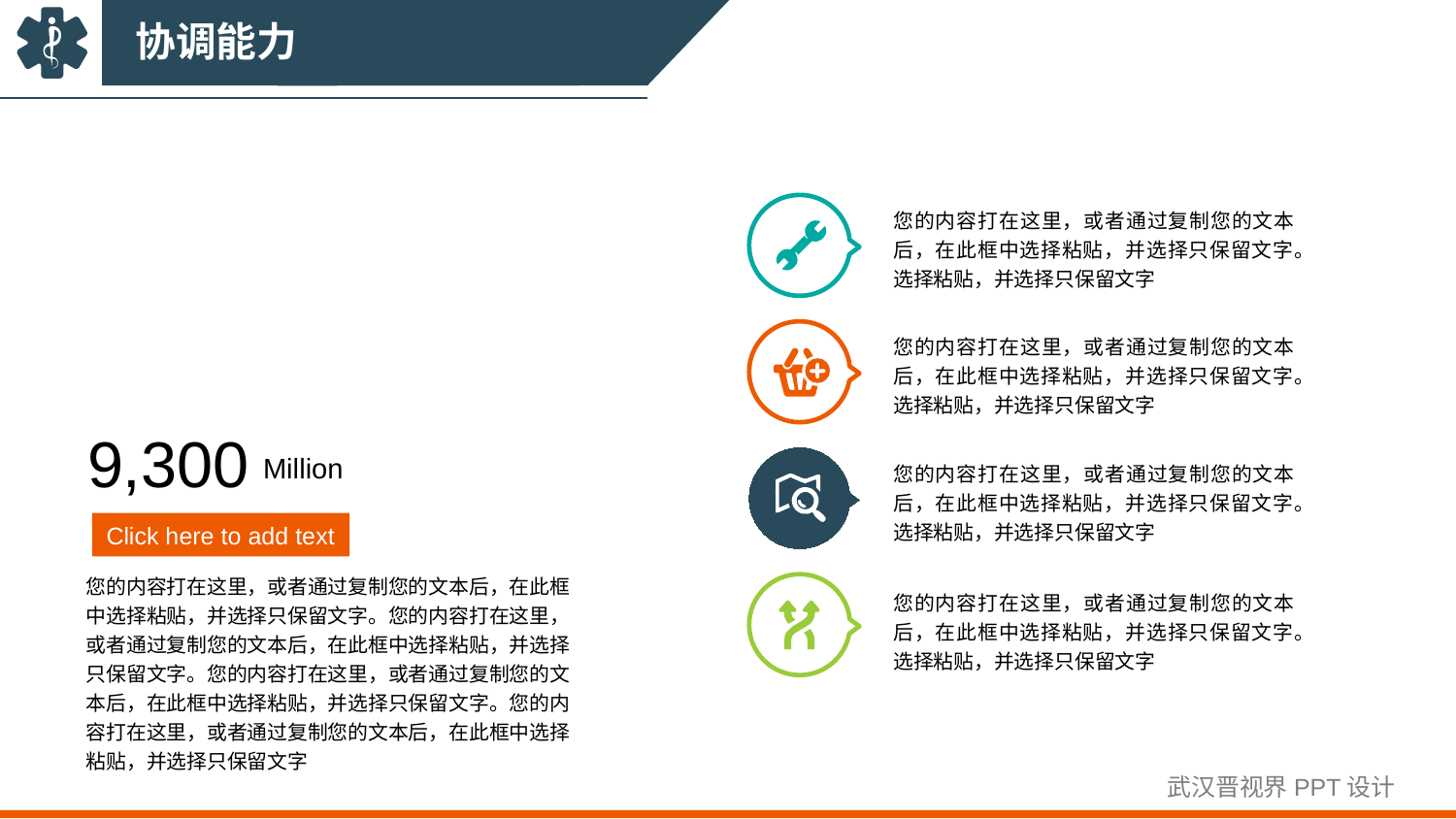

协调能力

您的内容打在这里，或者通过复制您的文本后，在此框中选择粘贴，并选择只保留文字。选择粘贴，并选择只保留文字

您的内容打在这里，或者通过复制您的文本后，在此框中选择粘贴，并选择只保留文字。选择粘贴，并选择只保留文字
9,300
Million

您的内容打在这里，或者通过复制您的文本后，在此框中选择粘贴，并选择只保留文字。选择粘贴，并选择只保留文字
Click here to add text
您的内容打在这里，或者通过复制您的文本后，在此框中选择粘贴，并选择只保留文字。您的内容打在这里，或者通过复制您的文本后，在此框中选择粘贴，并选择只保留文字。您的内容打在这里，或者通过复制您的文本后，在此框中选择粘贴，并选择只保留文字。您的内容打在这里，或者通过复制您的文本后，在此框中选择粘贴，并选择只保留文字

您的内容打在这里，或者通过复制您的文本后，在此框中选择粘贴，并选择只保留文字。选择粘贴，并选择只保留文字